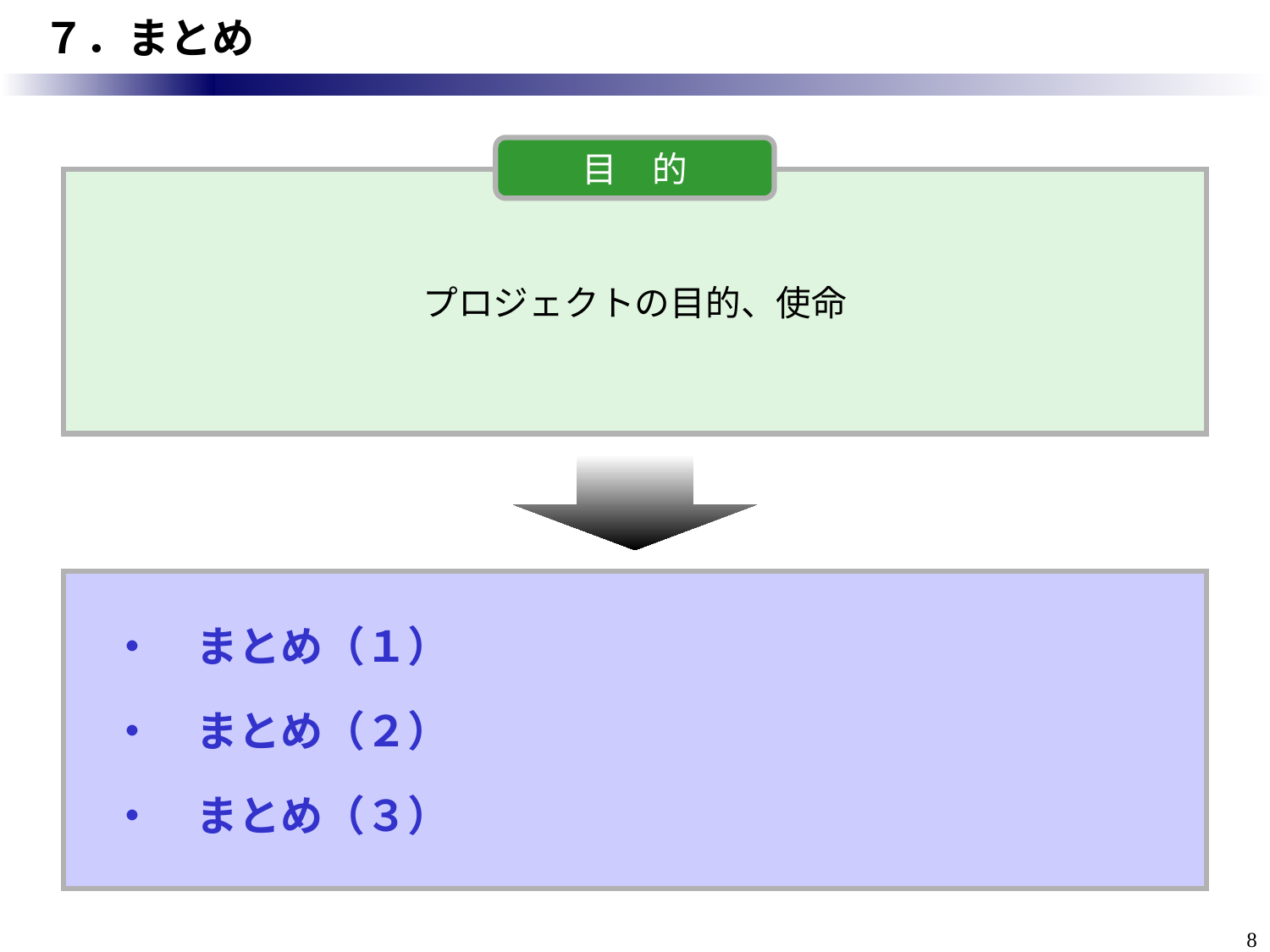

# ７．まとめ
目　的
プロジェクトの目的、使命

・　まとめ（１）
・　まとめ（２）
・　まとめ（３）
8